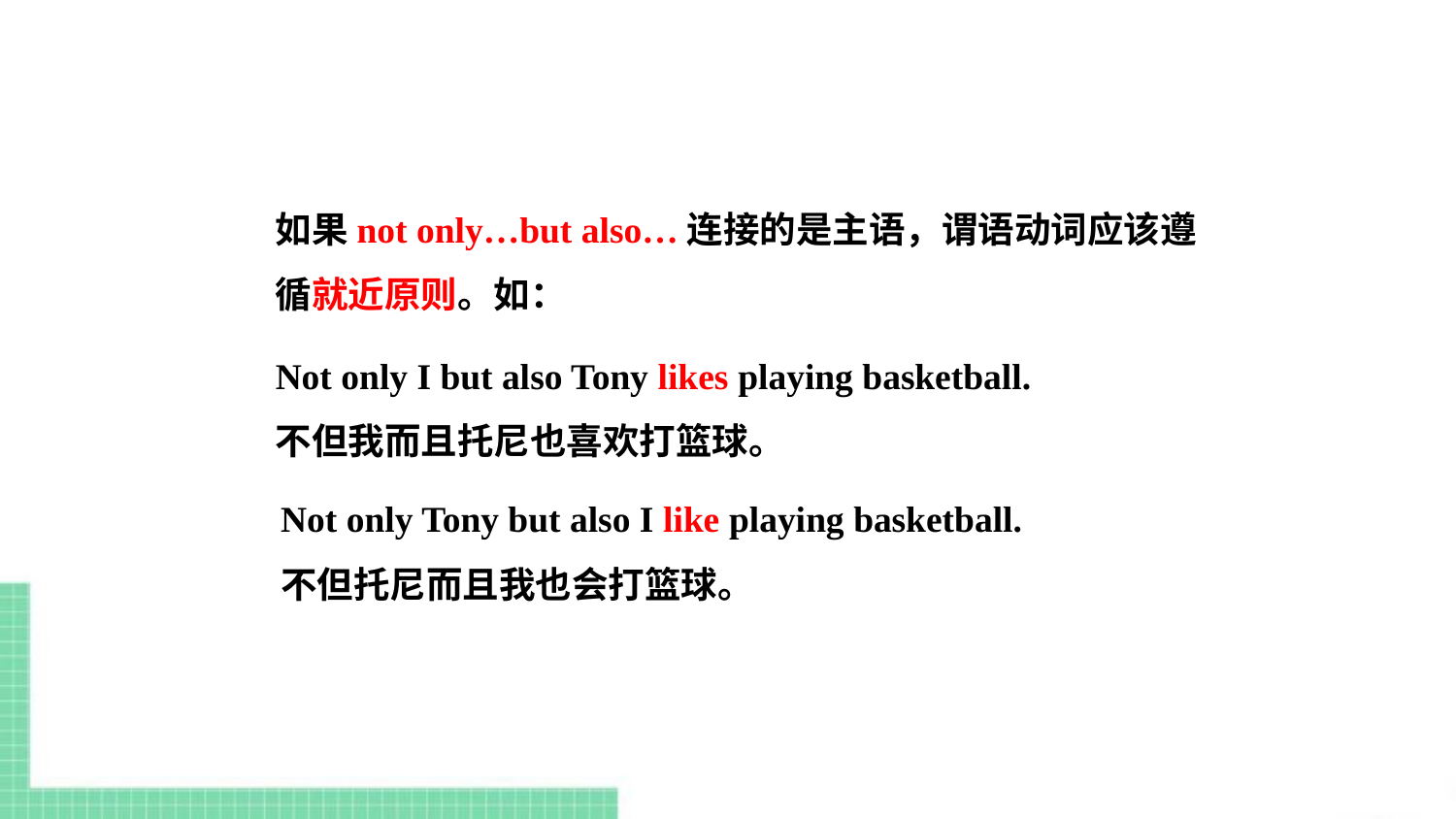

如果not only…but also…连接的是主语，谓语动词应该遵循就近原则。如：
Not only I but also Tony likes playing basketball.
不但我而且托尼也喜欢打篮球。
Not only Tony but also I like playing basketball.
不但托尼而且我也会打篮球。